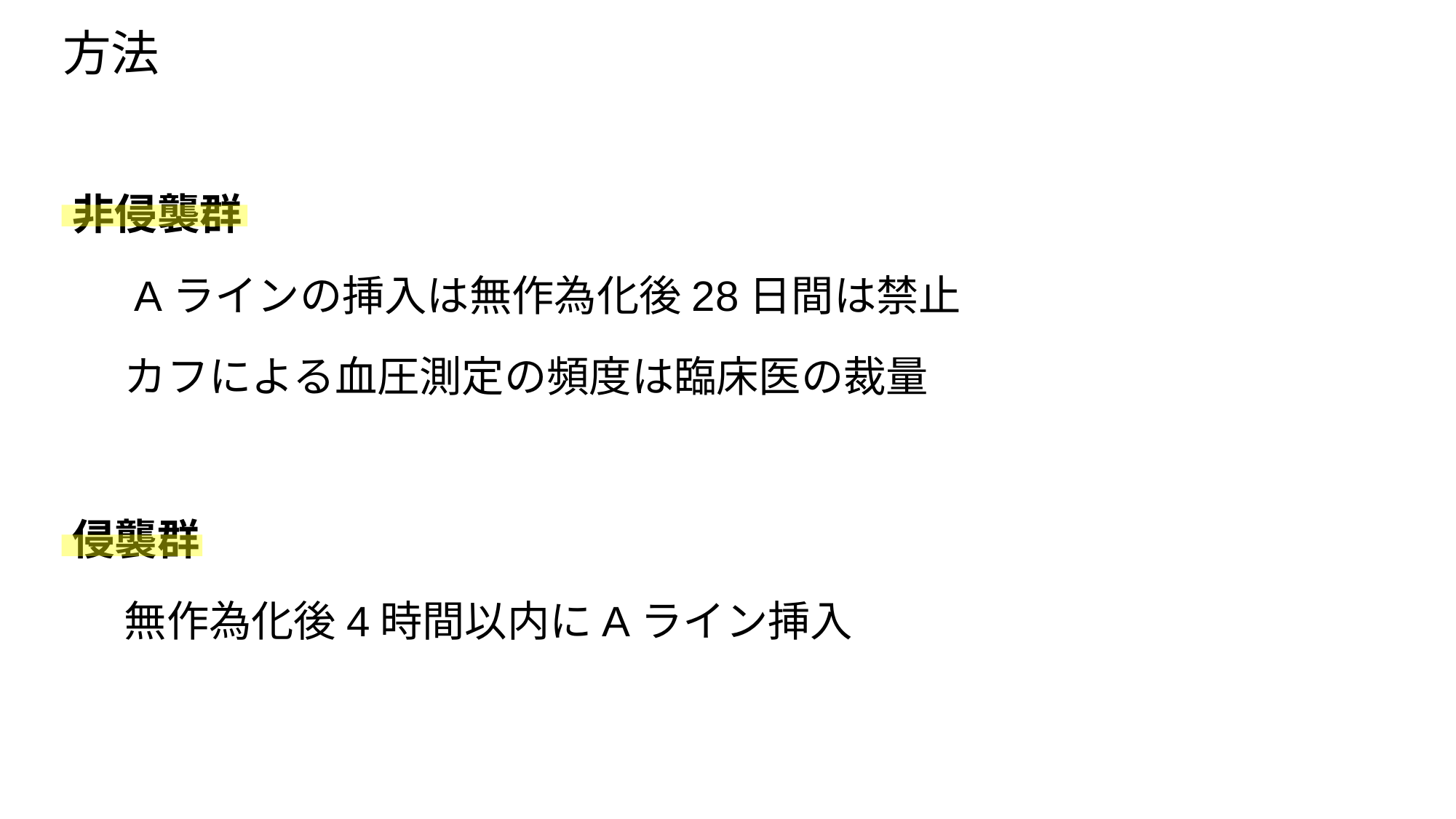

方法
非侵襲群
　 Aラインの挿入は無作為化後28日間は禁止
　 カフによる血圧測定の頻度は臨床医の裁量

侵襲群
　 無作為化後4時間以内にAライン挿入